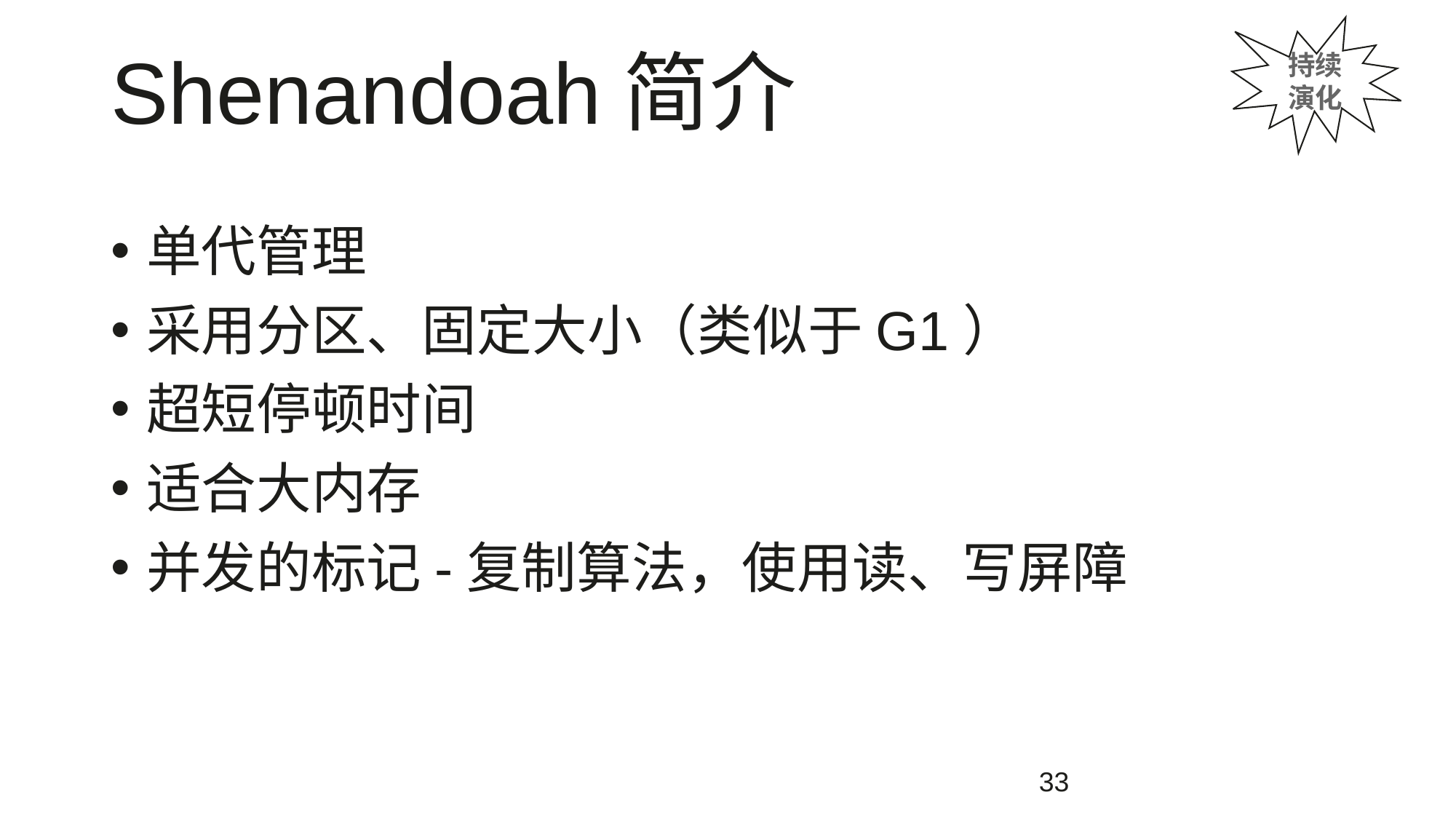

持续演化
# Shenandoah简介
单代管理
采用分区、固定大小（类似于G1）
超短停顿时间
适合大内存
并发的标记-复制算法，使用读、写屏障

33